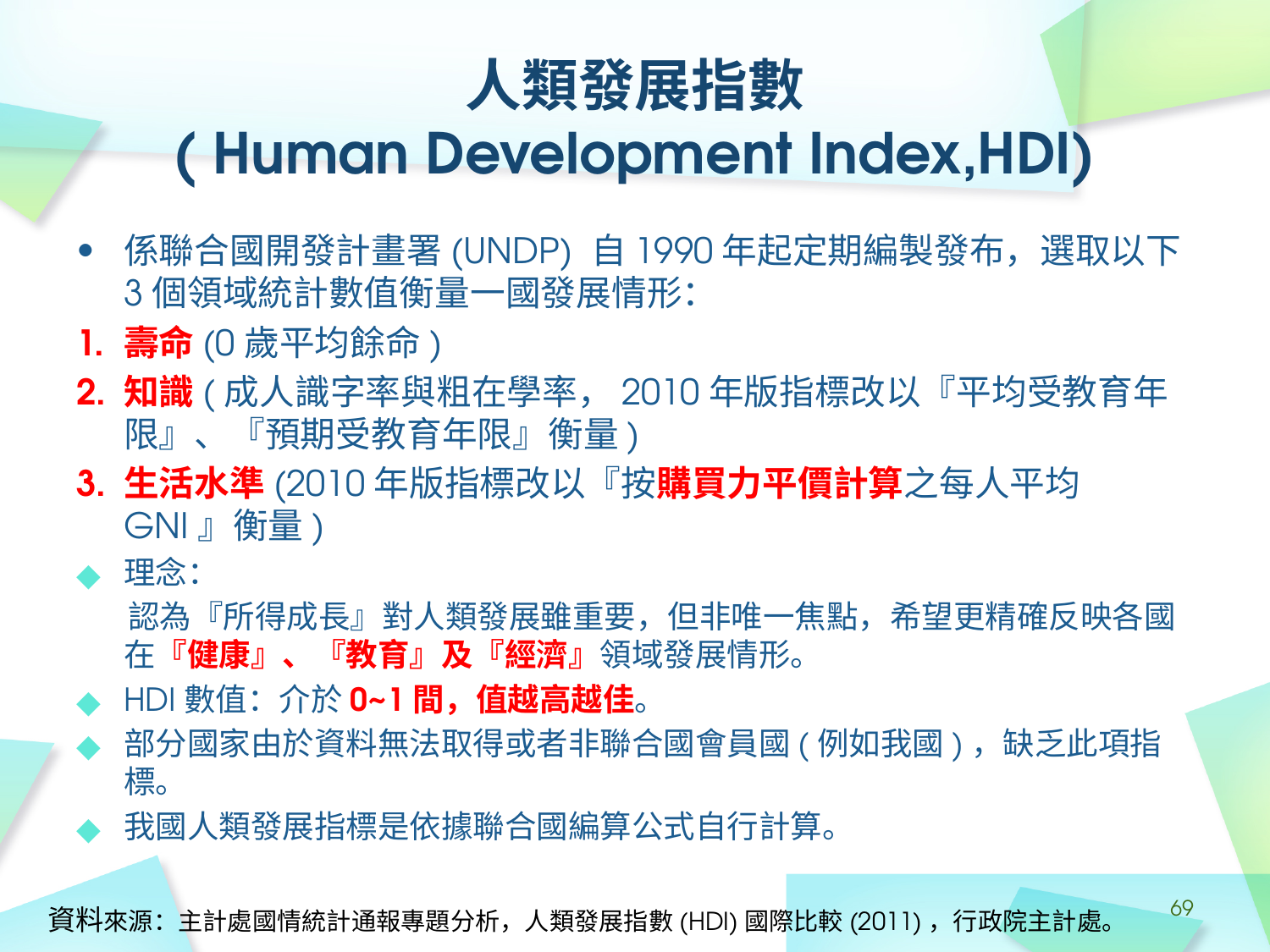

# 人類發展指數 ( Human Development Index,HDI)
係聯合國開發計畫署(UNDP) 自1990年起定期編製發布，選取以下3個領域統計數值衡量一國發展情形：
壽命(0歲平均餘命)
知識(成人識字率與粗在學率，2010年版指標改以『平均受教育年限』、『預期受教育年限』衡量)
生活水準(2010年版指標改以『按購買力平價計算之每人平均GNI』衡量)
理念：
     認為『所得成長』對人類發展雖重要，但非唯一焦點，希望更精確反映各國在『健康』、『教育』及『經濟』領域發展情形。
HDI數值：介於0~1間，值越高越佳。
部分國家由於資料無法取得或者非聯合國會員國(例如我國)，缺乏此項指標。
我國人類發展指標是依據聯合國編算公式自行計算。

69
資料來源：主計處國情統計通報專題分析，人類發展指數(HDI)國際比較(2011)，行政院主計處。